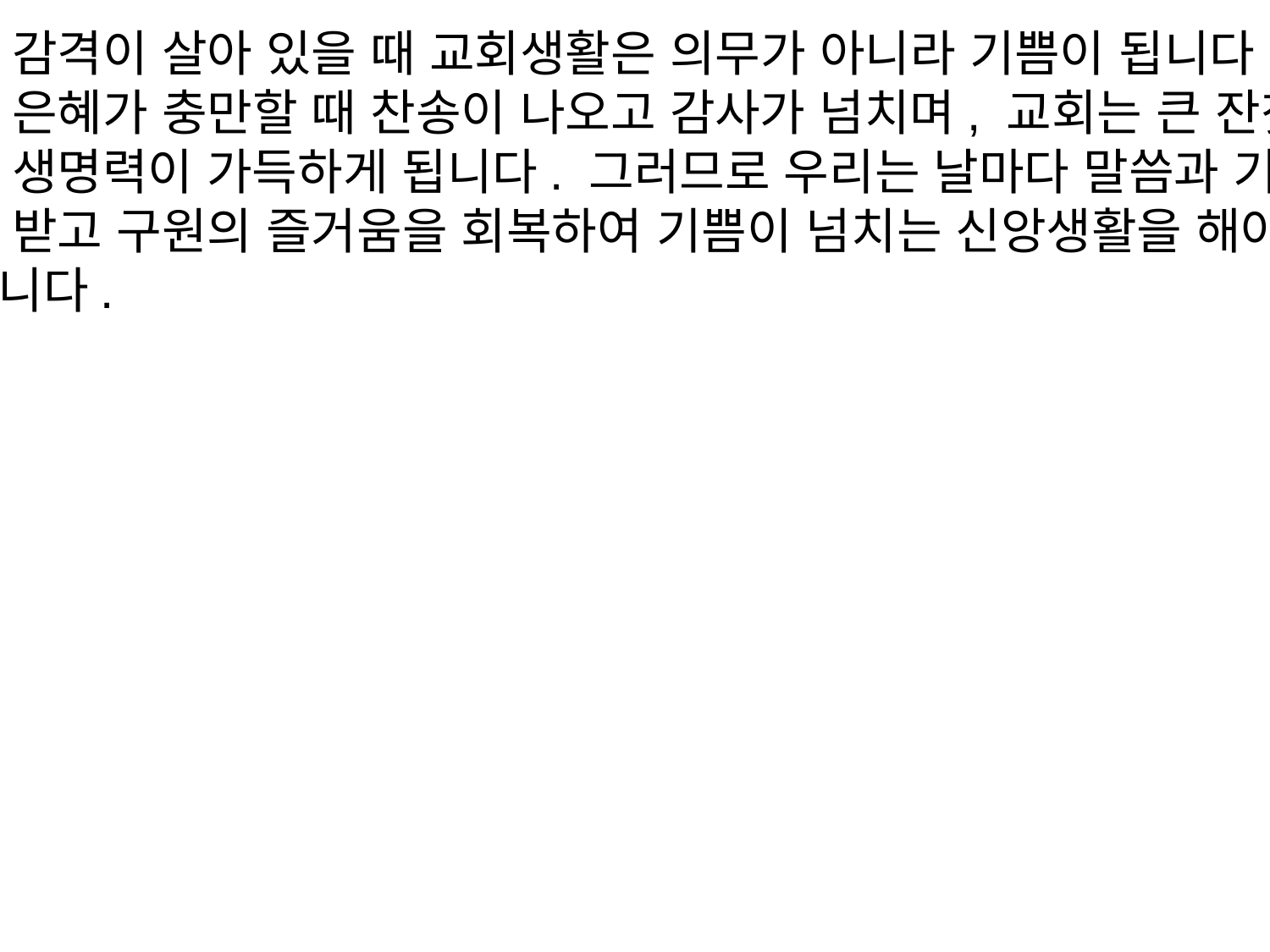

구원의 감격이 살아 있을 때 교회생활은 의무가 아니라 기쁨이 됩니다.
성령의 은혜가 충만할 때 찬송이 나오고 감사가 넘치며, 교회는 큰 잔칫집처럼 기쁨과 생명력이 가득하게 됩니다. 그러므로 우리는 날마다 말씀과 기도로 은혜를 받고 구원의 즐거움을 회복하여 기쁨이 넘치는 신앙생활을 해야 하겠습니다.